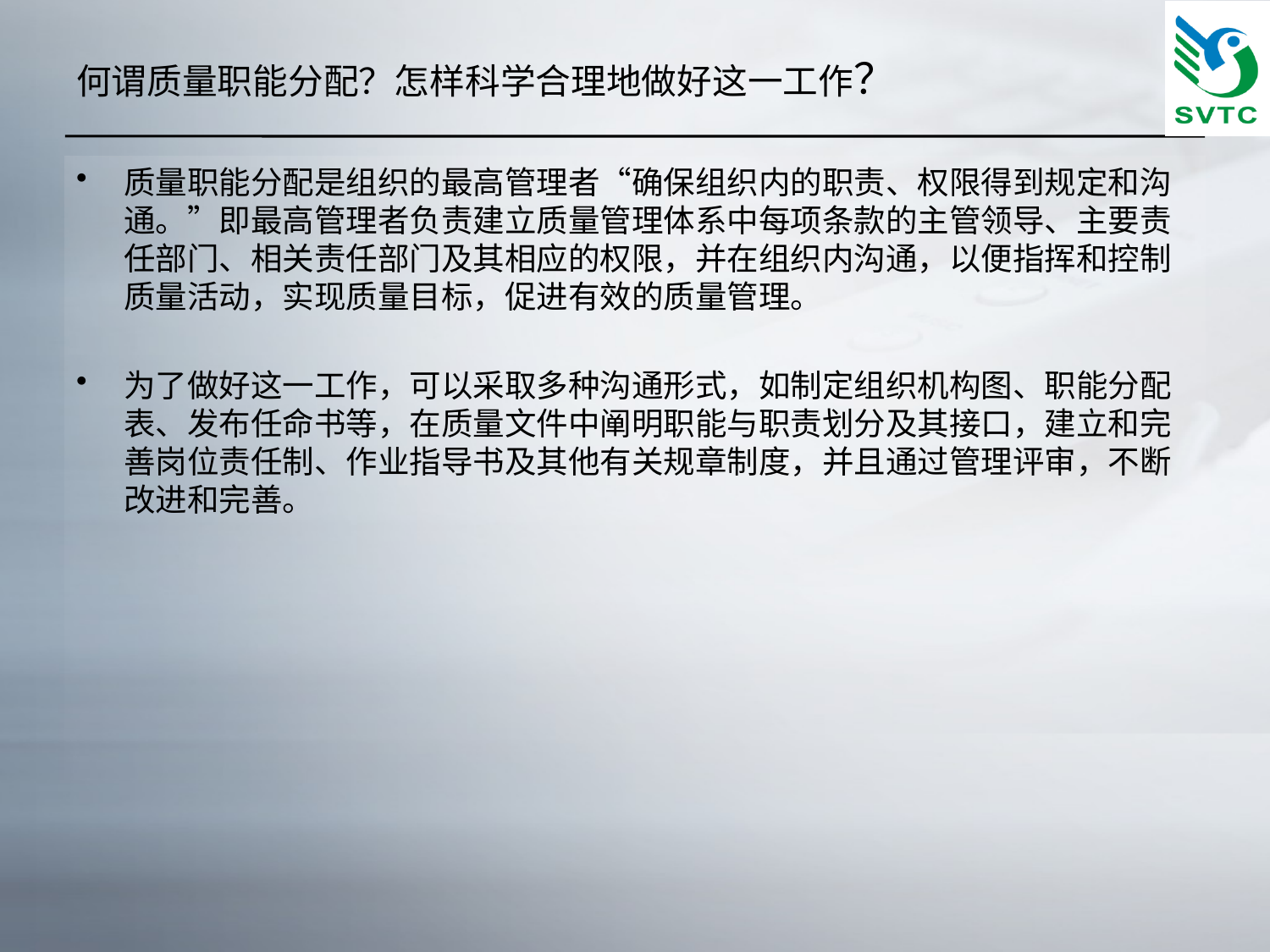

# 何谓质量职能分配？怎样科学合理地做好这一工作？
质量职能分配是组织的最高管理者“确保组织内的职责、权限得到规定和沟通。”即最高管理者负责建立质量管理体系中每项条款的主管领导、主要责任部门、相关责任部门及其相应的权限，并在组织内沟通，以便指挥和控制质量活动，实现质量目标，促进有效的质量管理。

为了做好这一工作，可以采取多种沟通形式，如制定组织机构图、职能分配表、发布任命书等，在质量文件中阐明职能与职责划分及其接口，建立和完善岗位责任制、作业指导书及其他有关规章制度，并且通过管理评审，不断改进和完善。